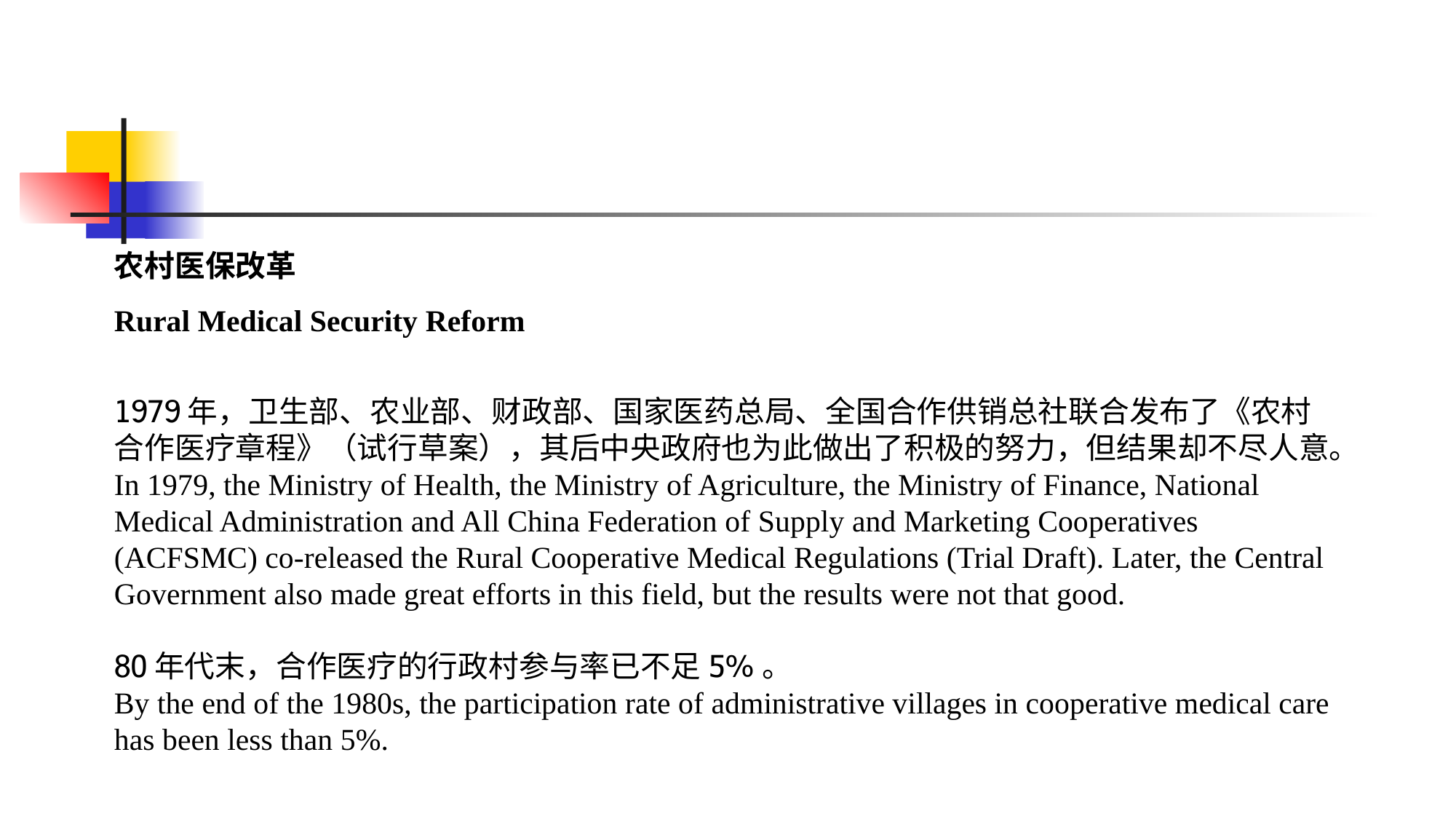

#
农村医保改革
Rural Medical Security Reform

1979年，卫生部、农业部、财政部、国家医药总局、全国合作供销总社联合发布了《农村合作医疗章程》（试行草案），其后中央政府也为此做出了积极的努力，但结果却不尽人意。
In 1979, the Ministry of Health, the Ministry of Agriculture, the Ministry of Finance, National Medical Administration and All China Federation of Supply and Marketing Cooperatives (ACFSMC) co-released the Rural Cooperative Medical Regulations (Trial Draft). Later, the Central Government also made great efforts in this field, but the results were not that good.

80年代末，合作医疗的行政村参与率已不足5%。
By the end of the 1980s, the participation rate of administrative villages in cooperative medical care has been less than 5%.